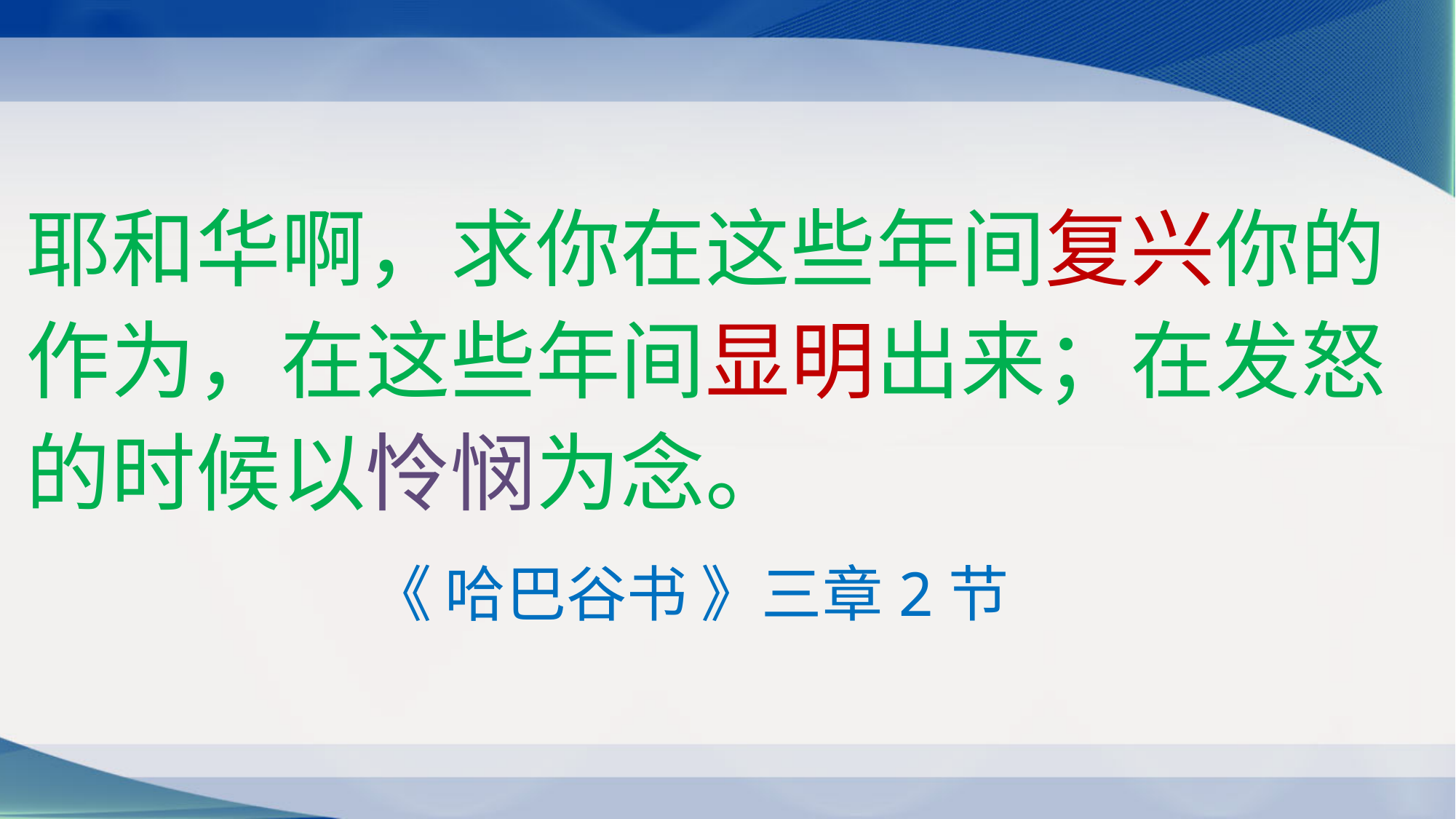

耶和华啊，求你在这些年间复兴你的作为，在这些年间显明出来；在发怒的时候以怜悯为念。
                 《 哈巴谷书 》三章2节